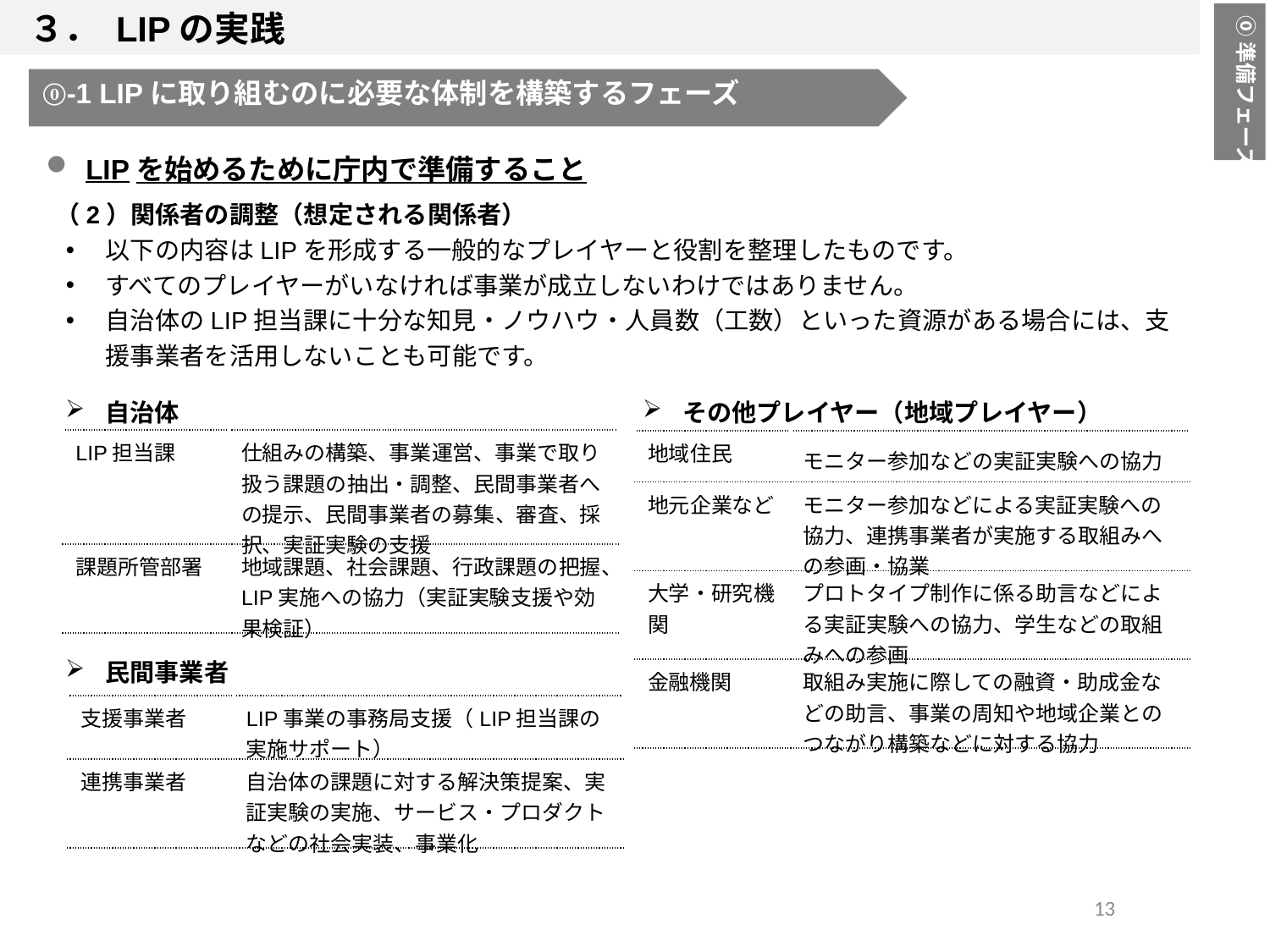

３． LIPの実践
⓪準備フェーズ
⓪-1 LIPに取り組むのに必要な体制を構築するフェーズ
LIPを始めるために庁内で準備すること
（2）関係者の調整（想定される関係者）
以下の内容はLIPを形成する一般的なプレイヤーと役割を整理したものです。
すべてのプレイヤーがいなければ事業が成立しないわけではありません。
自治体のLIP担当課に十分な知見・ノウハウ・人員数（工数）といった資源がある場合には、支援事業者を活用しないことも可能です。
自治体
その他プレイヤー（地域プレイヤー）
| LIP担当課 | 仕組みの構築、事業運営、事業で取り扱う課題の抽出・調整、民間事業者への提示、民間事業者の募集、審査、採択、実証実験の支援 |
| --- | --- |
| 課題所管部署 | 地域課題、社会課題、行政課題の把握、LIP実施への協力（実証実験支援や効果検証） |
| 地域住民 | モニター参加などの実証実験への協力 |
| --- | --- |
| 地元企業など | モニター参加などによる実証実験への協力、連携事業者が実施する取組みへの参画・協業 |
| 大学・研究機関 | プロトタイプ制作に係る助言などによる実証実験への協力、学生などの取組みへの参画 |
| 金融機関 | 取組み実施に際しての融資・助成金などの助言、事業の周知や地域企業とのつながり構築などに対する協力 |
民間事業者
| 支援事業者 | LIP事業の事務局支援（LIP担当課の実施サポート） |
| --- | --- |
| 連携事業者 | 自治体の課題に対する解決策提案、実証実験の実施、サービス・プロダクトなどの社会実装、事業化 |
13